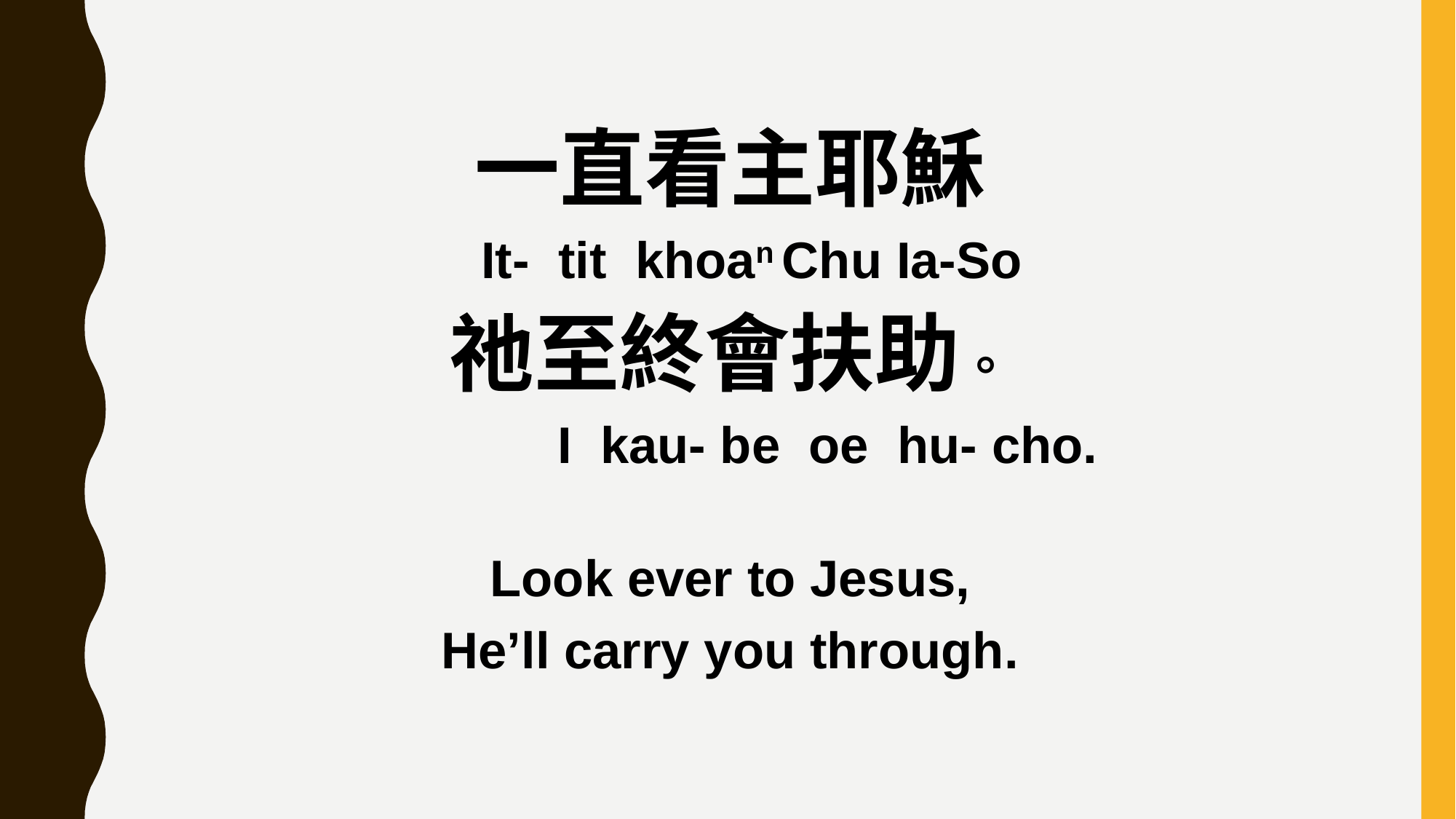

一直看主耶穌
   It-  tit  khoan Chu Ia-So
祂至終會扶助。
                         I  kau- be  oe  hu- cho.

Look ever to Jesus,
He’ll carry you through.